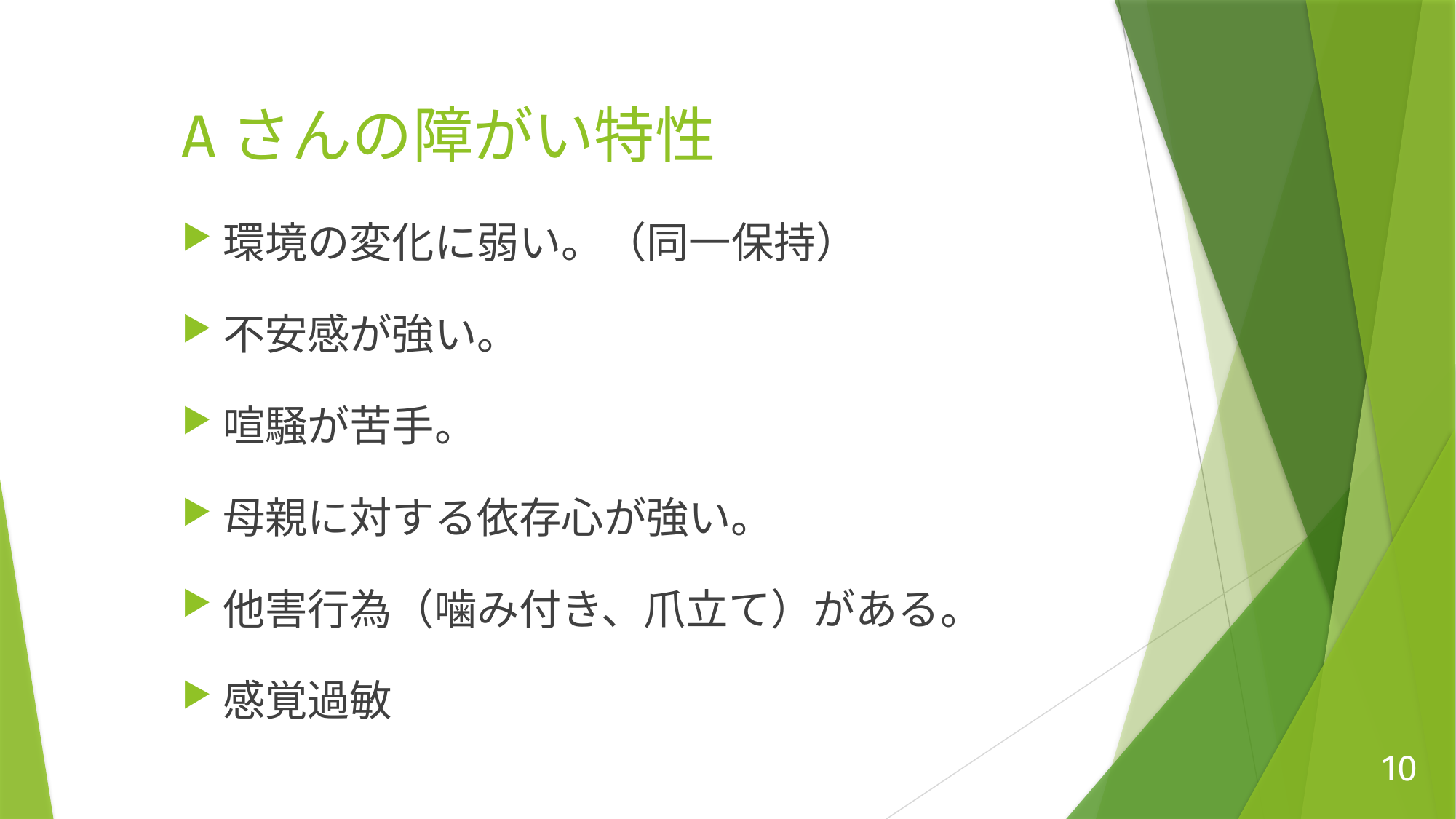

# Aさんの障がい特性
環境の変化に弱い。（同一保持）
不安感が強い。
喧騒が苦手。
母親に対する依存心が強い。
他害行為（噛み付き、爪立て）がある。
感覚過敏
10